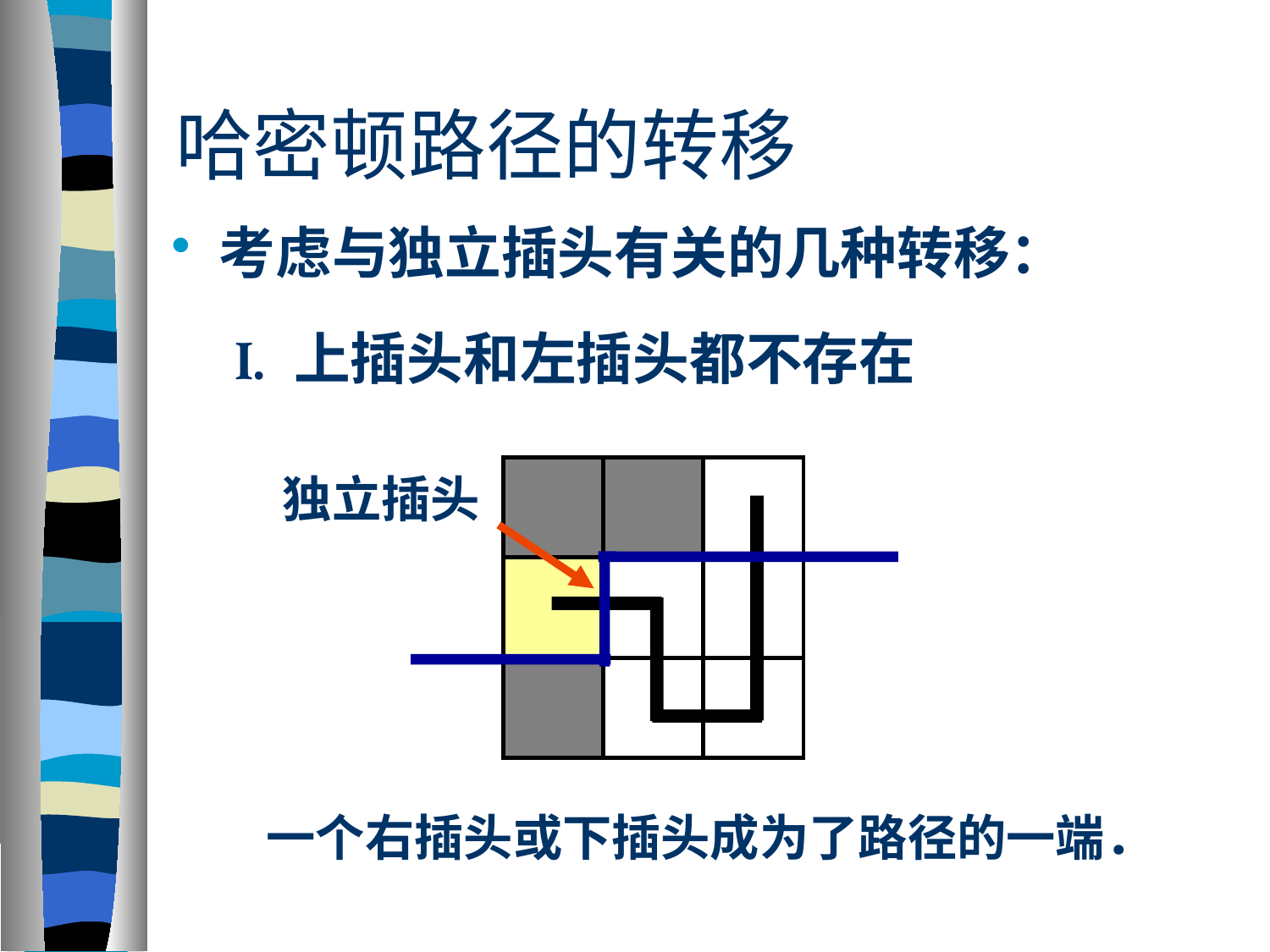

# 哈密顿路径的转移
考虑与独立插头有关的几种转移：

I. 上插头和左插头都不存在

独立插头

一个右插头或下插头成为了路径的一端．